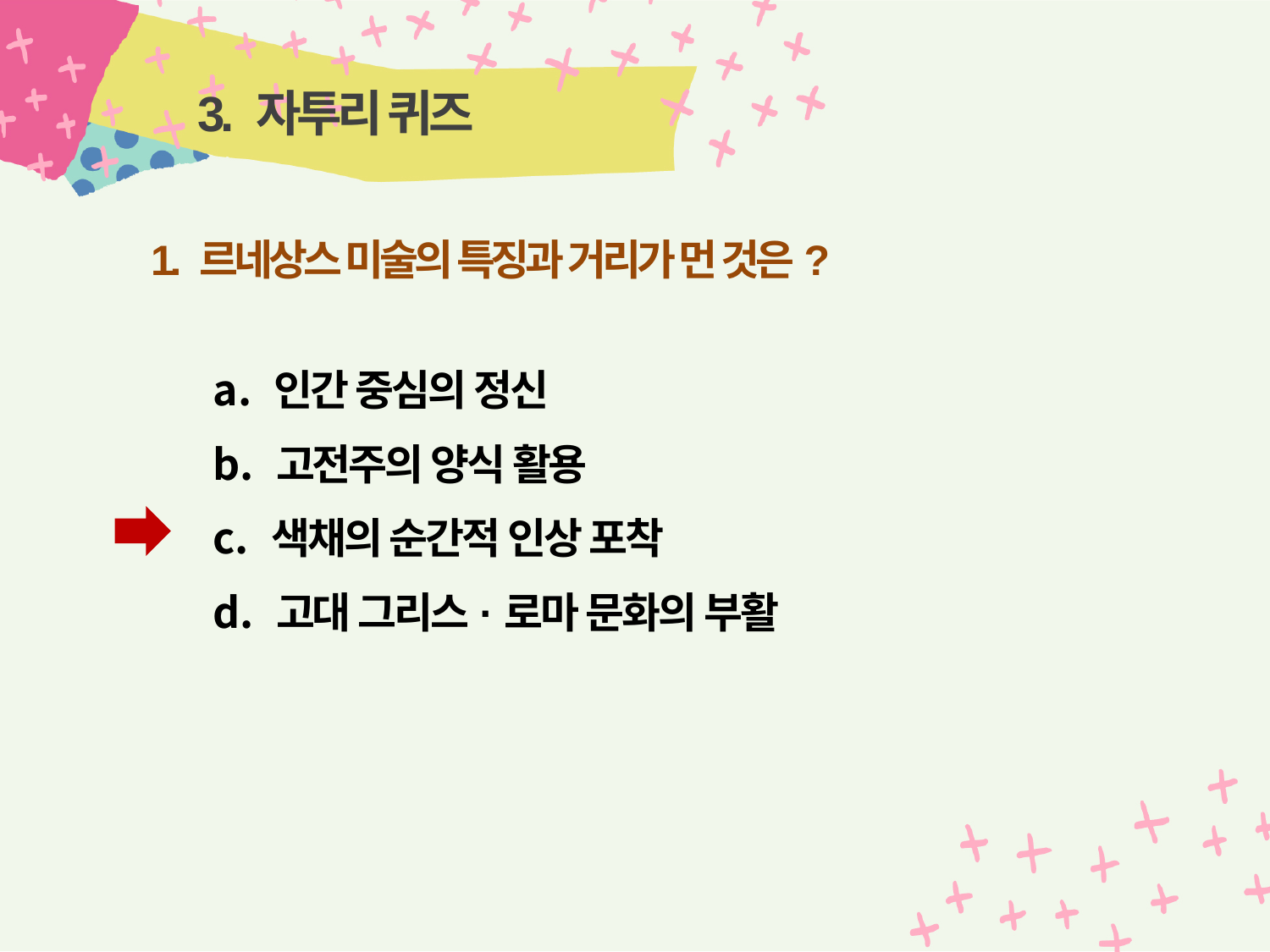

# 3. 자투리 퀴즈
1. 르네상스 미술의 특징과 거리가 먼 것은?

 인간 중심의 정신
 고전주의 양식 활용
 색채의 순간적 인상 포착
 고대 그리스·로마 문화의 부활